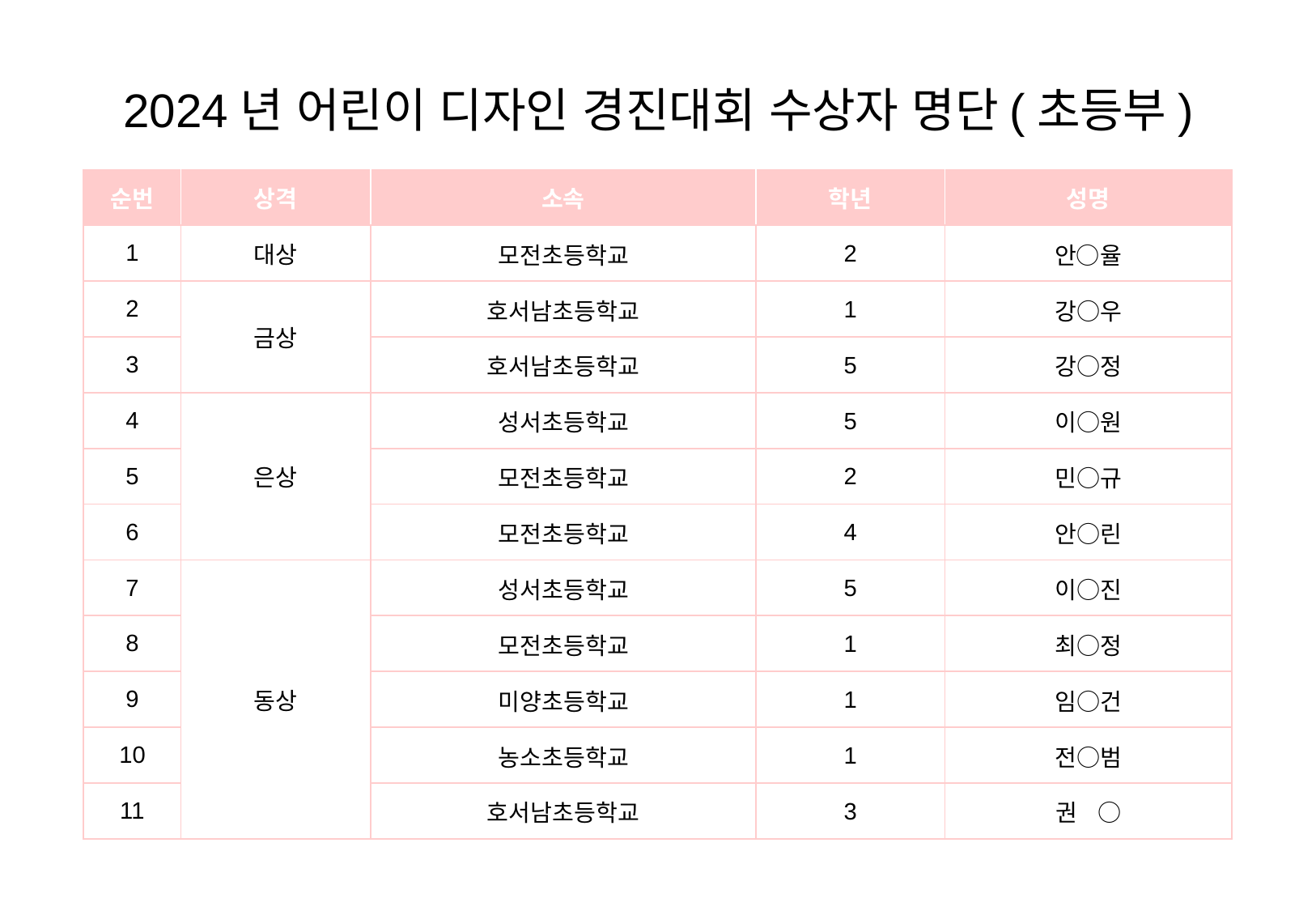

2024년 어린이 디자인 경진대회 수상자 명단(초등부)
| 순번 | 상격 | 소속 | 학년 | 성명 |
| --- | --- | --- | --- | --- |
| 1 | 대상 | 모전초등학교 | 2 | 안○율 |
| 2 | 금상 | 호서남초등학교 | 1 | 강○우 |
| 3 |  | 호서남초등학교 | 5 | 강○정 |
| 4 | 은상 | 성서초등학교 | 5 | 이○원 |
| 5 |  | 모전초등학교 | 2 | 민○규 |
| 6 |  | 모전초등학교 | 4 | 안○린 |
| 7 | 동상 | 성서초등학교 | 5 | 이○진 |
| 8 |  | 모전초등학교 | 1 | 최○정 |
| 9 |  | 미양초등학교 | 1 | 임○건 |
| 10 |  | 농소초등학교 | 1 | 전○범 |
| 11 |  | 호서남초등학교 | 3 | 권 ○ |